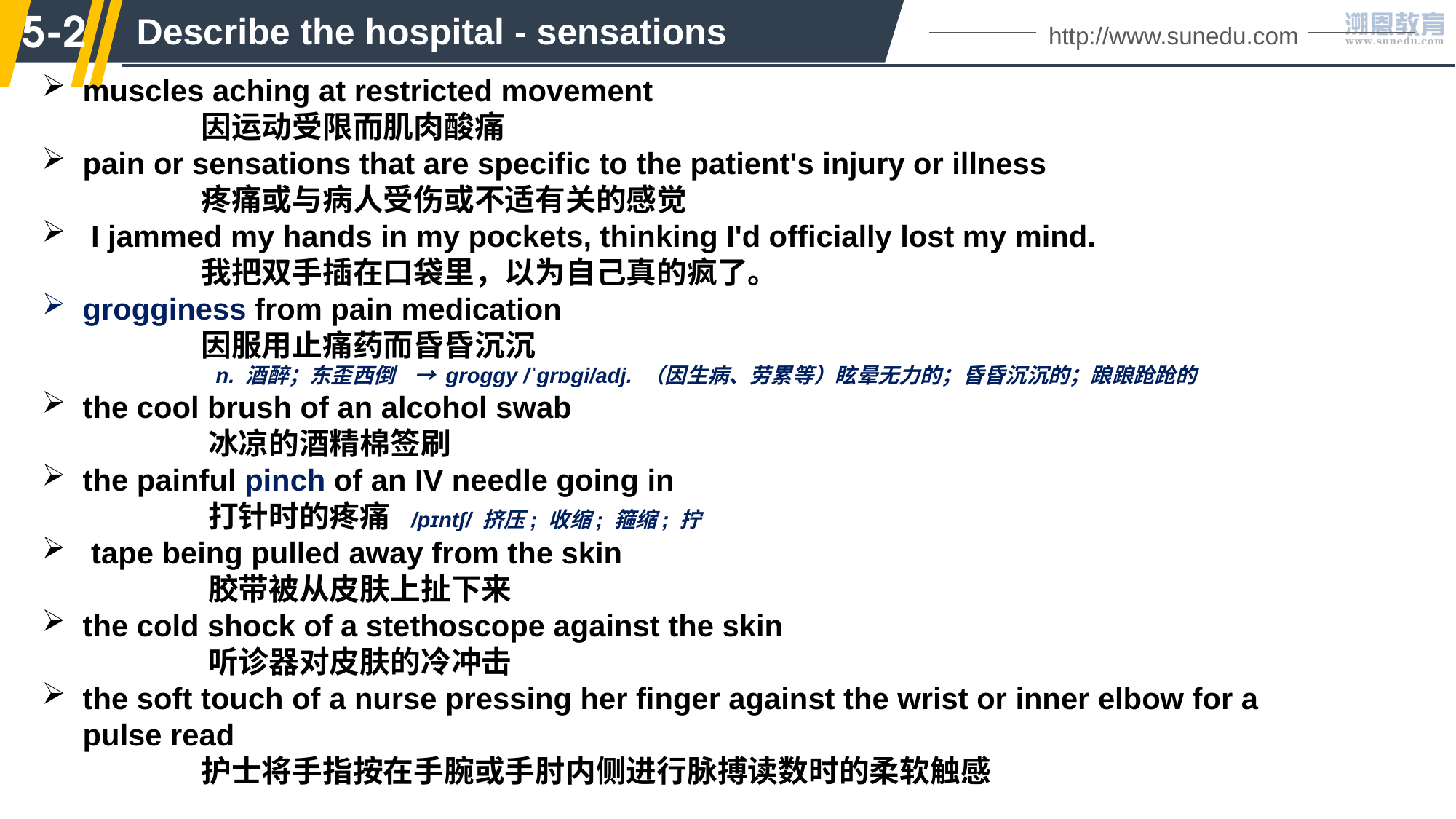

5-2

Describe the hospital - sensations
http://www.sunedu.com
muscles aching at restricted movement
                      因运动受限而肌肉酸痛
pain or sensations that are specific to the patient's injury or illness
                      疼痛或与病人受伤或不适有关的感觉
 I jammed my hands in my pockets, thinking I'd officially lost my mind.
                      我把双手插在口袋里，以为自己真的疯了。
grogginess from pain medication
                      因服用止痛药而昏昏沉沉
                             n. 酒醉；东歪西倒    → groggy /ˈɡrɒɡi/adj. （因生病、劳累等）眩晕无力的；昏昏沉沉的；踉踉跄跄的
the cool brush of an alcohol swab
                       冰凉的酒精棉签刷
the painful pinch of an IV needle going in
                       打针时的疼痛  /pɪntʃ/ 挤压; 收缩; 箍缩; 拧
 tape being pulled away from the skin
                       胶带被从皮肤上扯下来
the cold shock of a stethoscope against the skin
                       听诊器对皮肤的冷冲击
the soft touch of a nurse pressing her finger against the wrist or inner elbow for a pulse read
                      护士将手指按在手腕或手肘内侧进行脉搏读数时的柔软触感